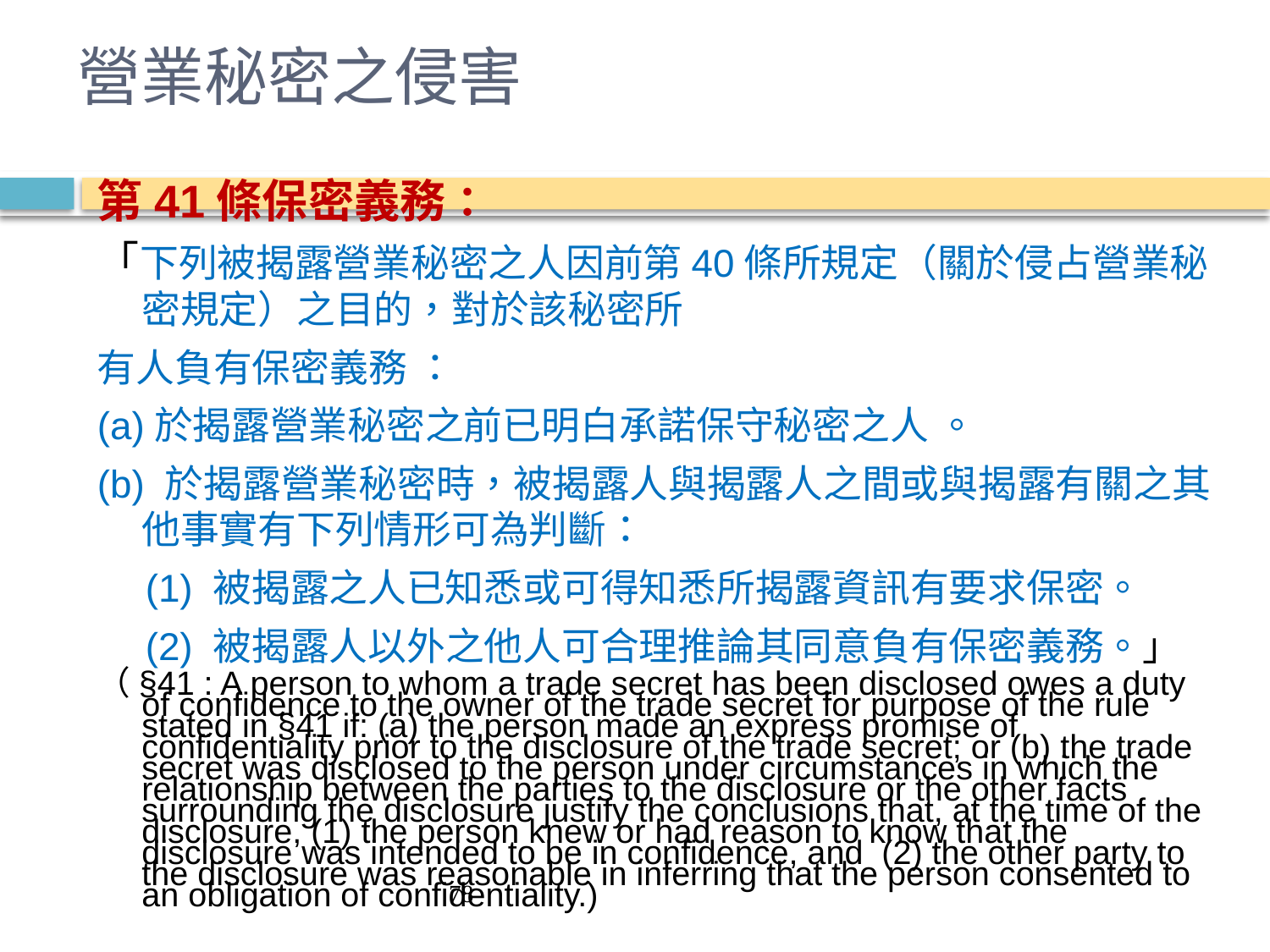

# 營業秘密之侵害
第41條保密義務：
「下列被揭露營業秘密之人因前第40條所規定（關於侵占營業秘密規定）之目的，對於該秘密所
有人負有保密義務 ：
(a)於揭露營業秘密之前已明白承諾保守秘密之人 。
(b) 於揭露營業秘密時，被揭露人與揭露人之間或與揭露有關之其他事實有下列情形可為判斷：
　(1) 被揭露之人已知悉或可得知悉所揭露資訊有要求保密。
　(2) 被揭露人以外之他人可合理推論其同意負有保密義務。」
（§41 : A person to whom a trade secret has been disclosed owes a duty of confidence to the owner of the trade secret for purpose of the rule stated in §41 if: (a) the person made an express promise of confidentiality prior to the disclosure of the trade secret; or (b) the trade secret was disclosed to the person under circumstances in which the relationship between the parties to the disclosure or the other facts surrounding the disclosure justify the conclusions that, at the time of the disclosure, (1) the person knew or had reason to know that the disclosure was intended to be in confidence, and  (2) the other party to the disclosure was reasonable in inferring that the person consented to an obligation of confidentiality.)

78